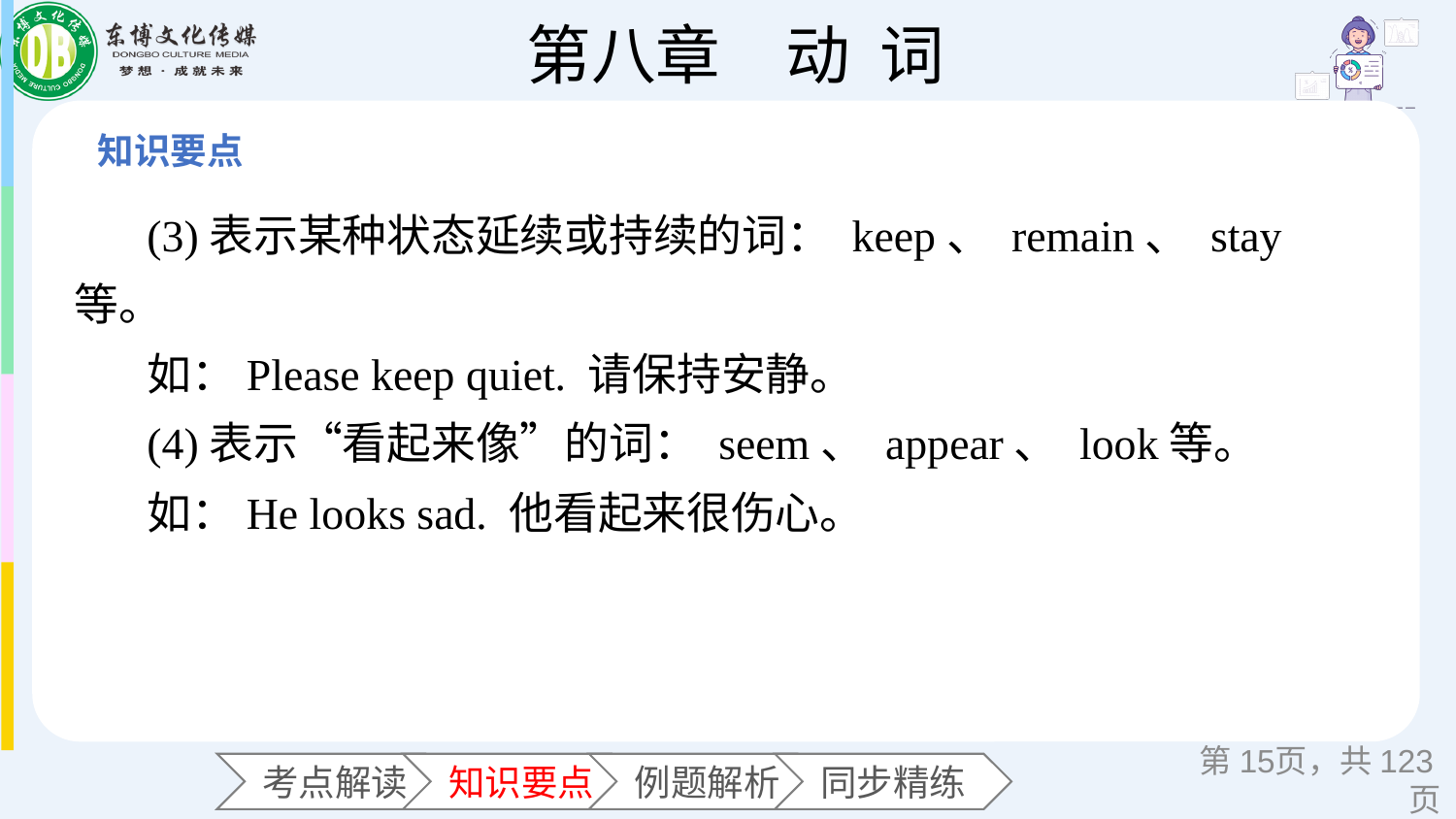

(3)表示某种状态延续或持续的词： keep、 remain、 stay等。
如：Please keep quiet. 请保持安静。
(4)表示“看起来像”的词： seem、 appear、 look等。
如：He looks sad. 他看起来很伤心。
第15页，共123页